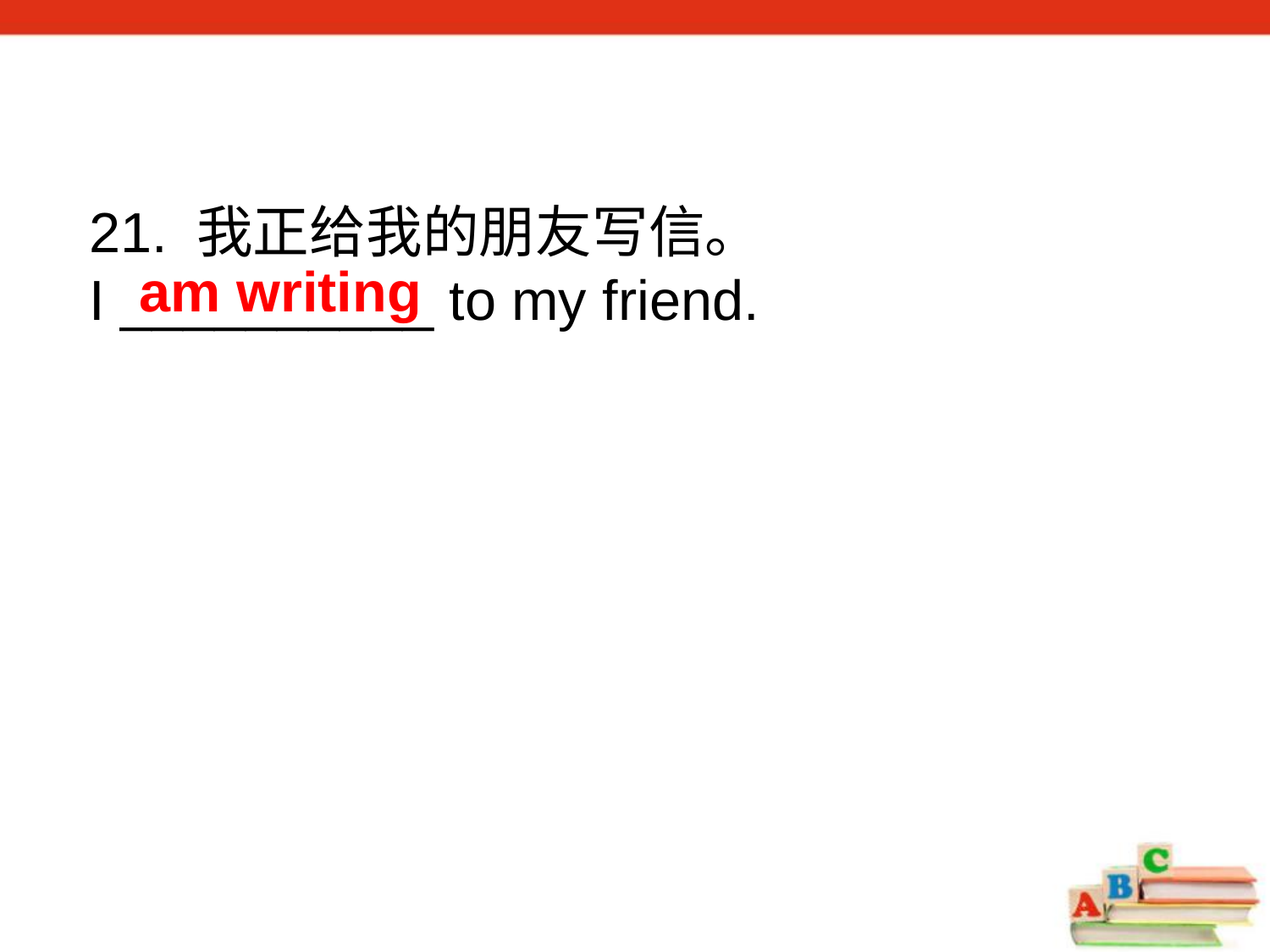

21. 我正给我的朋友写信。
I __________ to my friend.
am writing